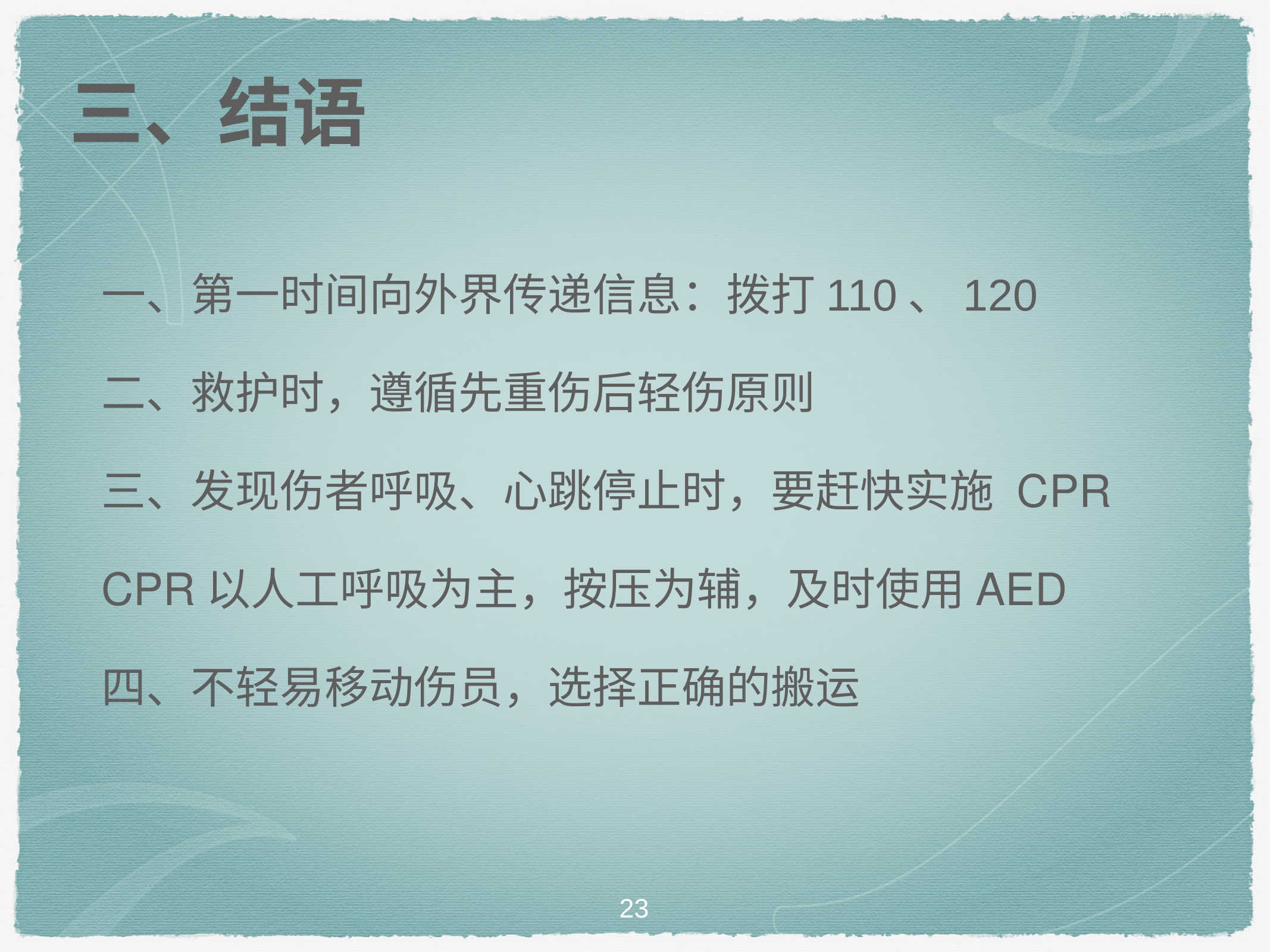

三、结语
一、第一时间向外界传递信息：拨打110、120
二、救护时，遵循先重伤后轻伤原则
三、发现伤者呼吸、心跳停止时，要赶快实施 CPR
CPR以人工呼吸为主，按压为辅，及时使用AED
四、不轻易移动伤员，选择正确的搬运
23